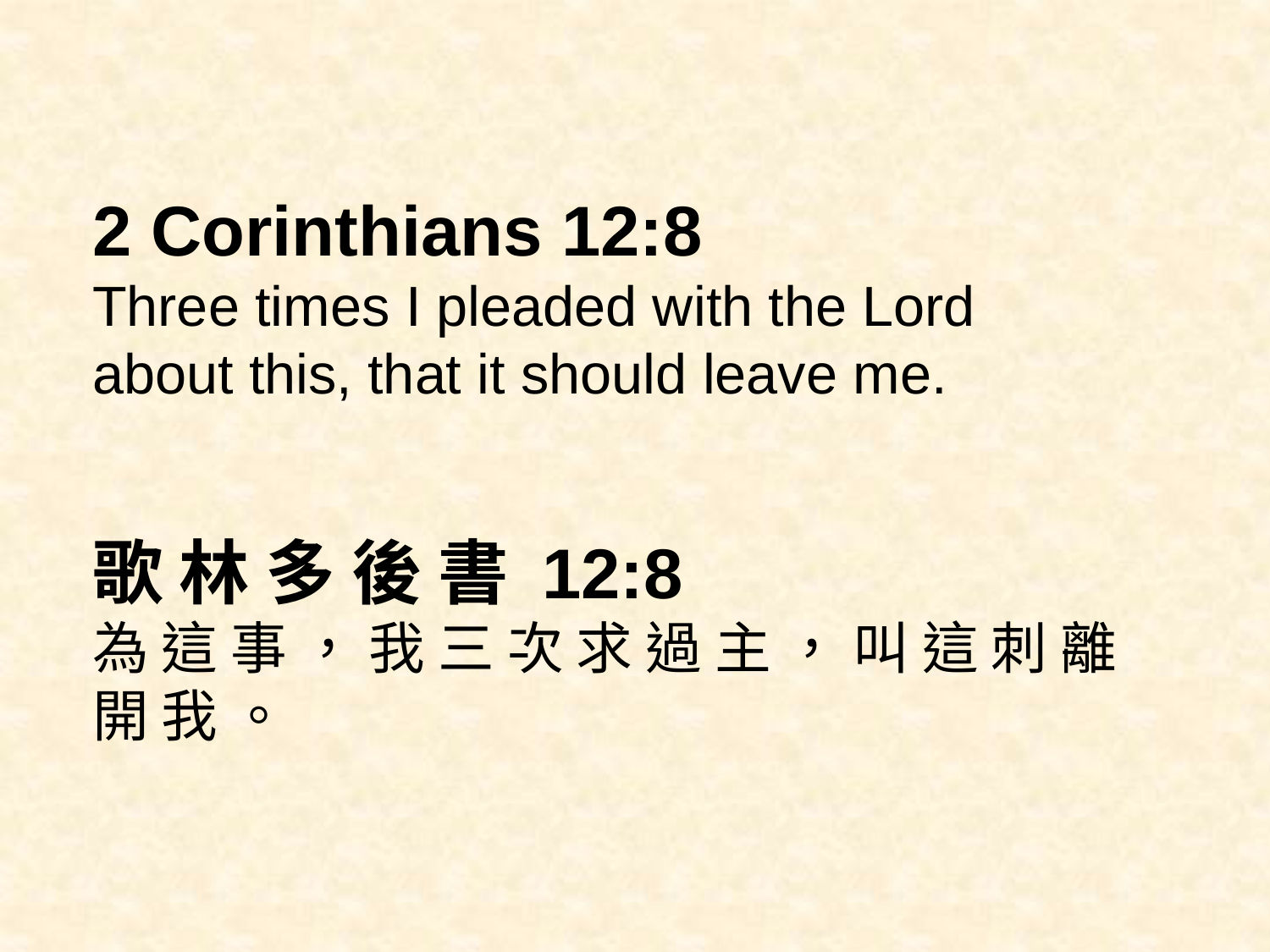

2 Corinthians 12:8
Three times I pleaded with the Lord about this, that it should leave me.
歌 林 多 後 書 12:8
為 這 事 ， 我 三 次 求 過 主 ， 叫 這 刺 離 開 我 。